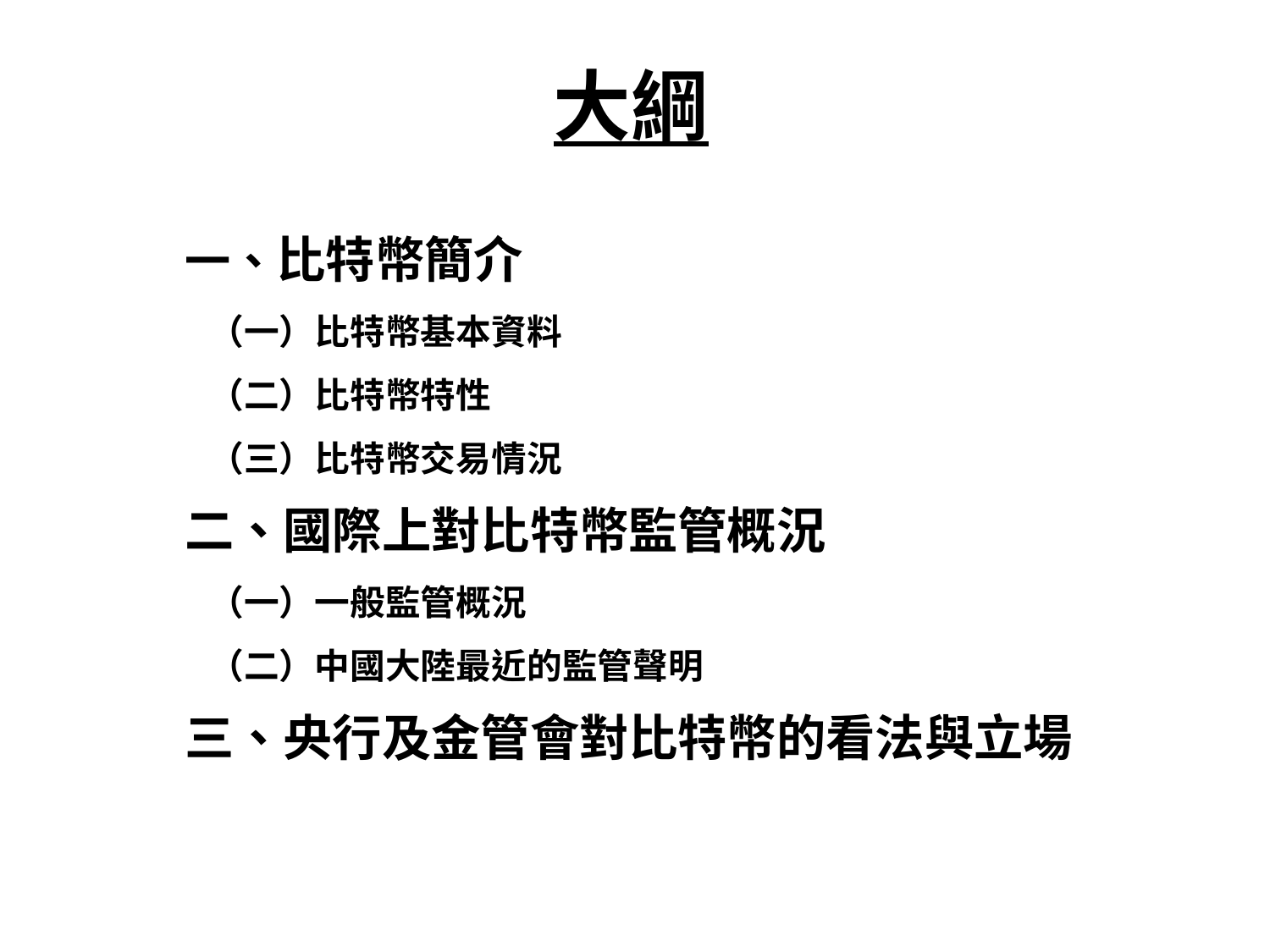

# 大綱

一、比特幣簡介
（一）比特幣基本資料
（二）比特幣特性
（三）比特幣交易情況
二、國際上對比特幣監管概況
（一）一般監管概況
（二）中國大陸最近的監管聲明
三、央行及金管會對比特幣的看法與立場